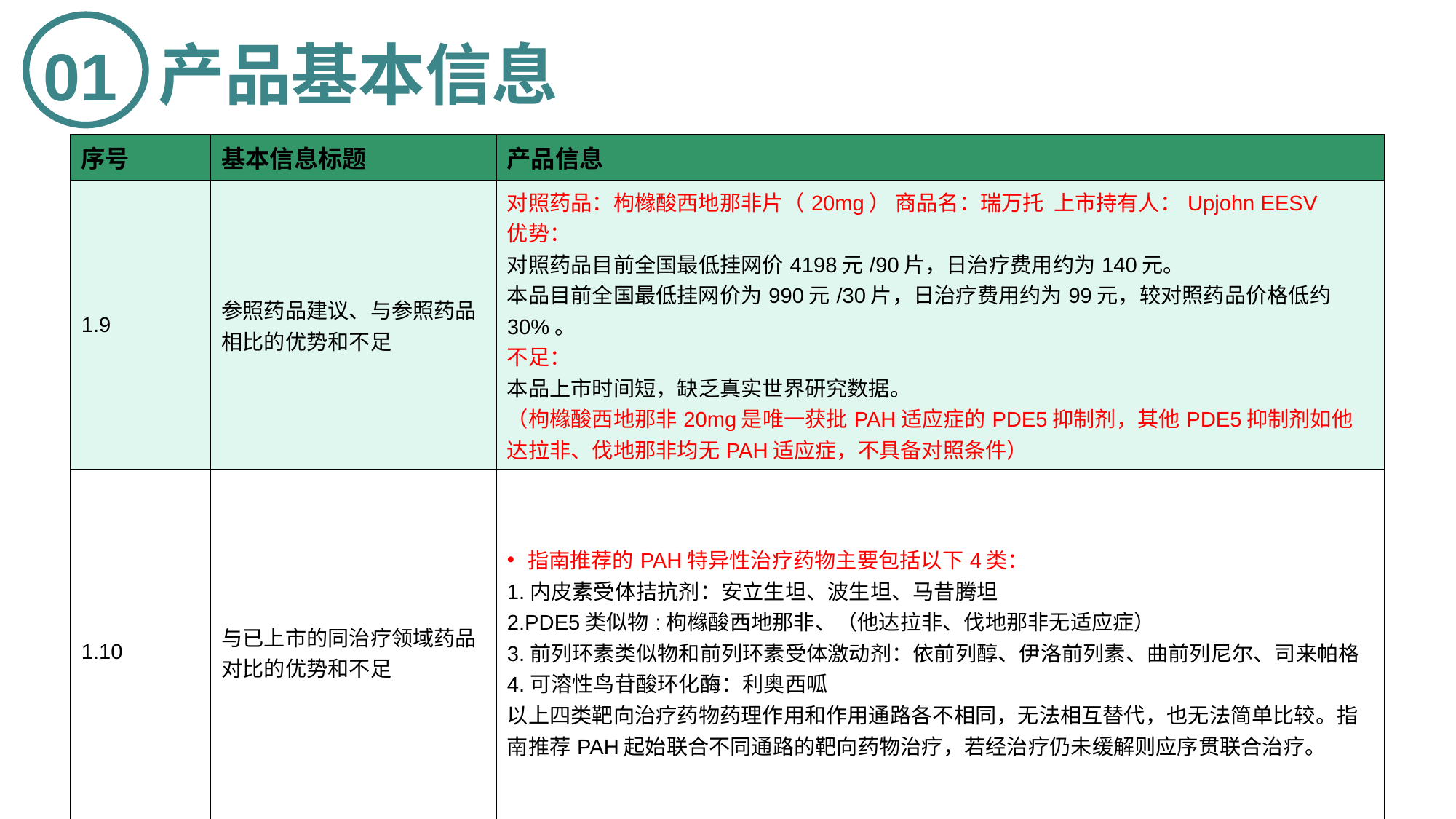

产品基本信息
01

| 序号 | 基本信息标题 | 产品信息 |
| --- | --- | --- |
| 1.9 | 参照药品建议、与参照药品相比的优势和不足 | 对照药品：枸橼酸西地那非片（20mg） 商品名：瑞万托 上市持有人：Upjohn EESV 优势： 对照药品目前全国最低挂网价4198元/90片，日治疗费用约为140元。 本品目前全国最低挂网价为990元/30片，日治疗费用约为99元，较对照药品价格低约30%。 不足： 本品上市时间短，缺乏真实世界研究数据。 （枸橼酸西地那非20mg是唯一获批PAH适应症的PDE5抑制剂，其他PDE5抑制剂如他达拉非、伐地那非均无PAH适应症，不具备对照条件） |
| 1.10 | 与已上市的同治疗领域药品对比的优势和不足 | 指南推荐的PAH特异性治疗药物主要包括以下4类： 1.内皮素受体拮抗剂：安立生坦、波生坦、马昔腾坦 2.PDE5类似物:枸橼酸西地那非、（他达拉非、伐地那非无适应症） 3.前列环素类似物和前列环素受体激动剂：依前列醇、伊洛前列素、曲前列尼尔、司来帕格 4.可溶性鸟苷酸环化酶：利奥西呱 以上四类靶向治疗药物药理作用和作用通路各不相同，无法相互替代，也无法简单比较。指南推荐PAH起始联合不同通路的靶向药物治疗，若经治疗仍未缓解则应序贯联合治疗。 |